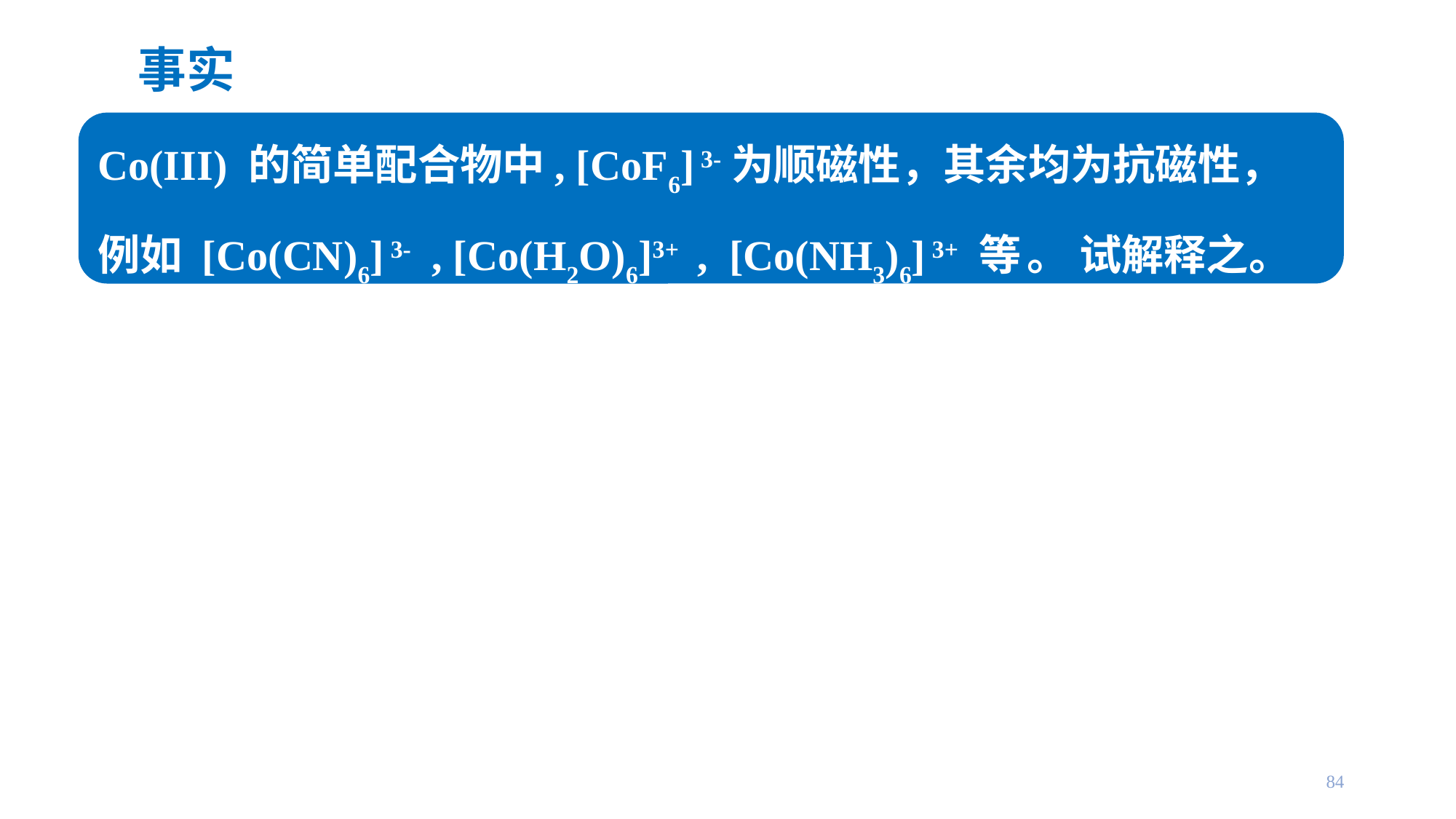

# 事实
Co(III) 的简单配合物中, [CoF6] 3-为顺磁性，其余均为抗磁性，
例如 [Co(CN)6] 3-  , [Co(H2O)6]3+   ,  [Co(NH3)6] 3+ 等 。 试解释之。。
84